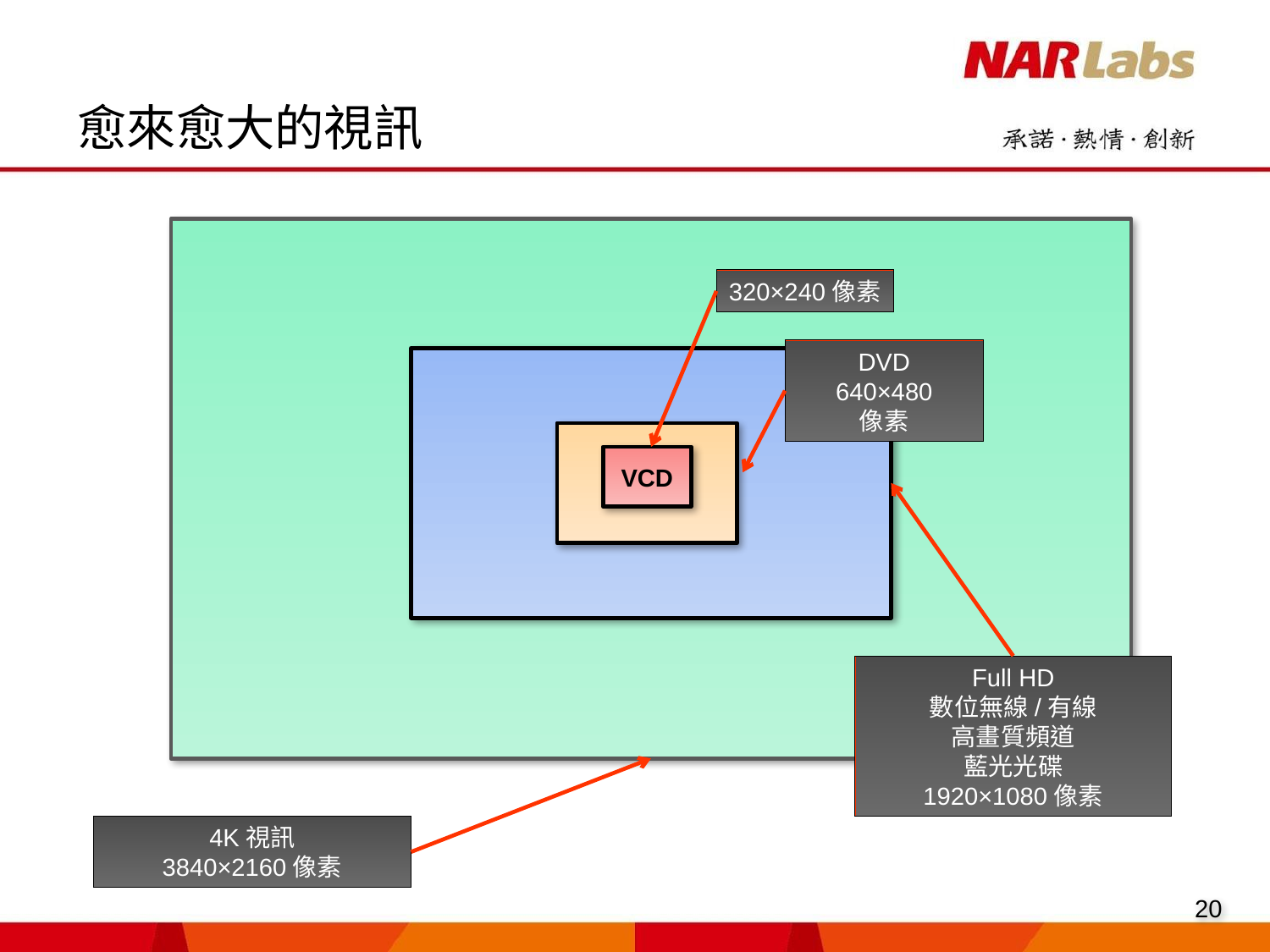

# 愈來愈大的視訊

4K視訊
3840×2160像素
320×240像素
VCD
DVD
640×480
像素

Full HD
數位無線/有線
高畫質頻道
藍光光碟
1920×1080像素
20